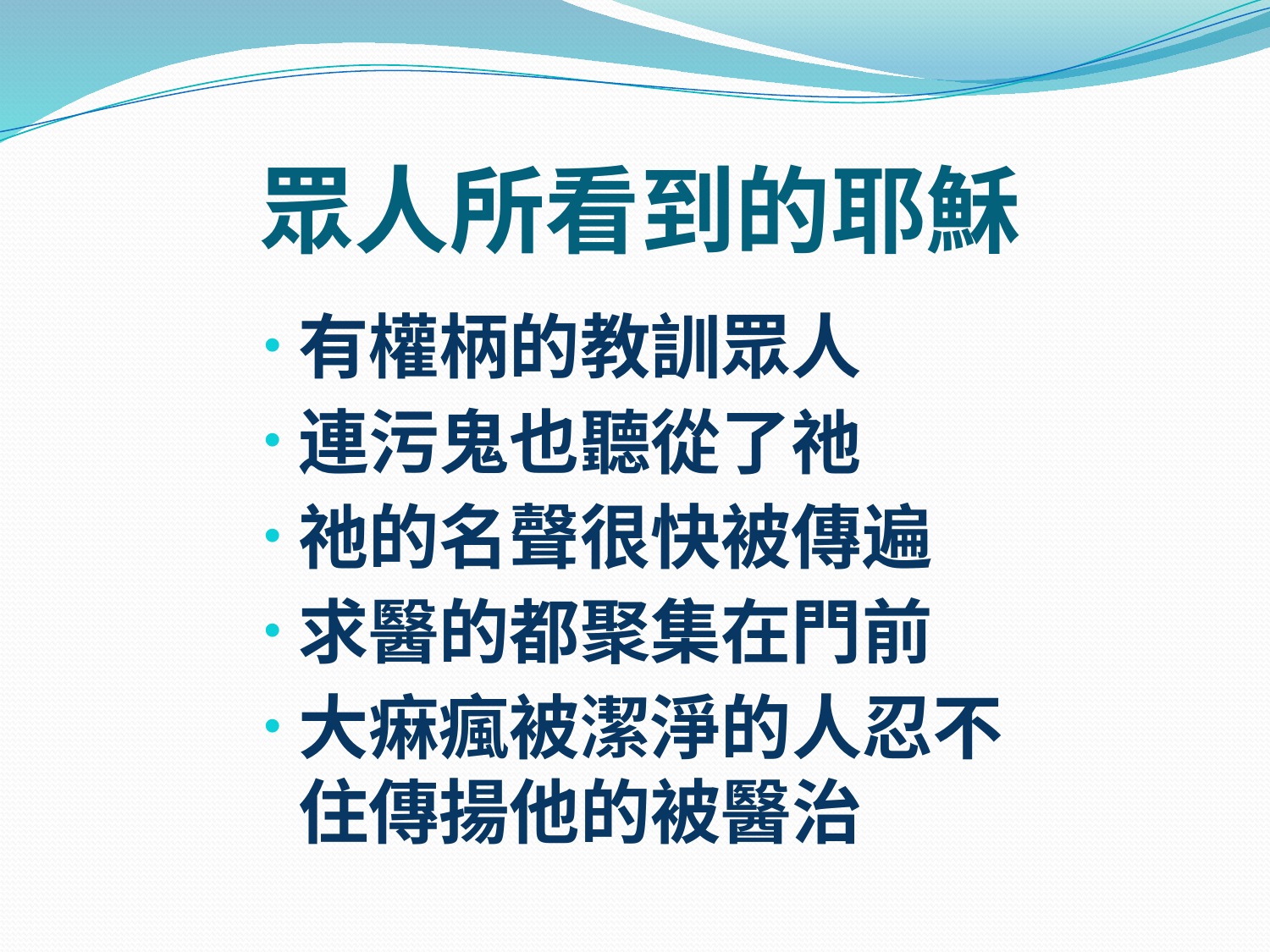

# 眾人所看到的耶穌
有權柄的教訓眾人
連污鬼也聽從了祂
祂的名聲很快被傳遍
求醫的都聚集在門前
大痳瘋被潔淨的人忍不住傳揚他的被醫治